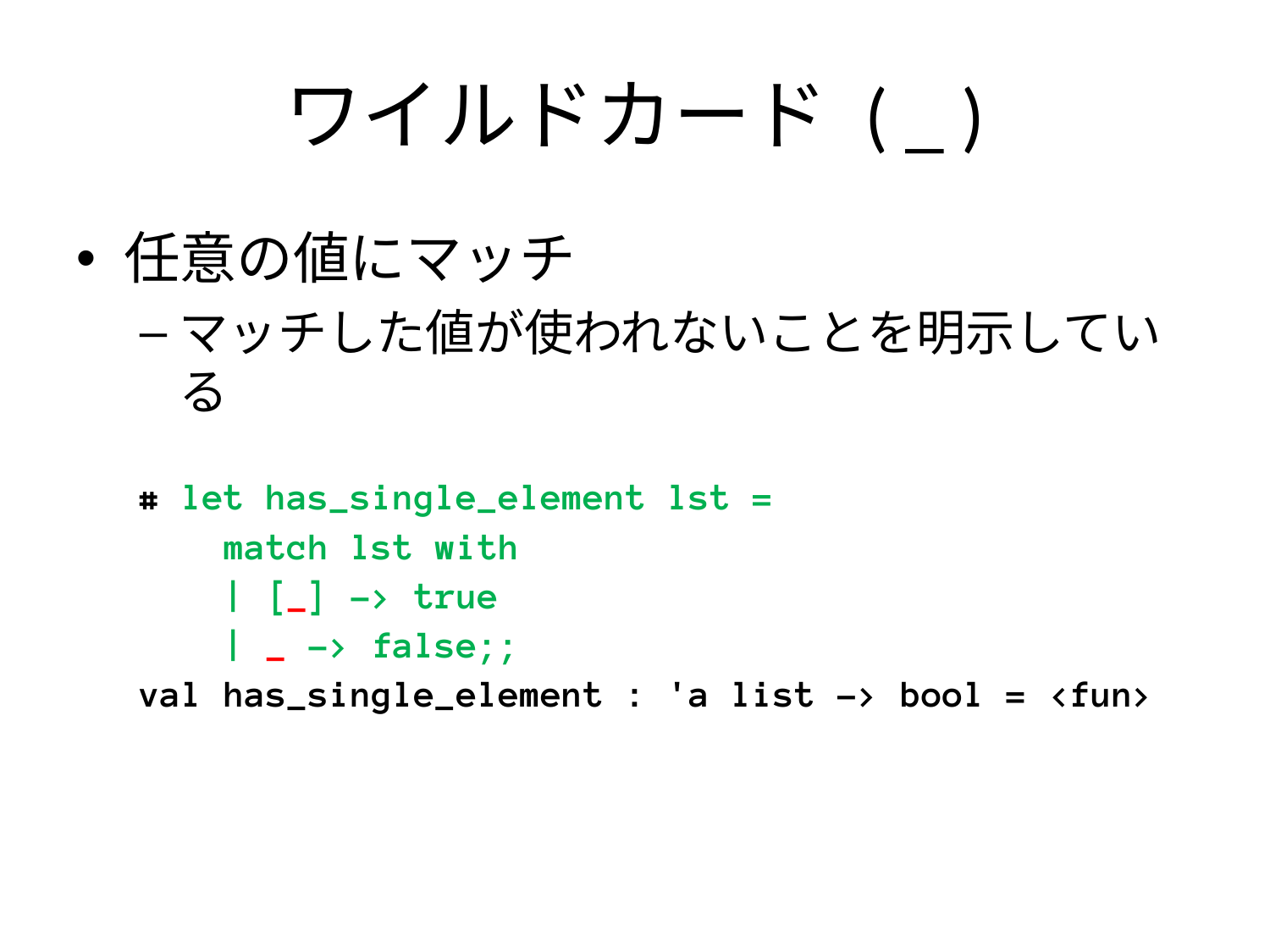

# ワイルドカード ( _ )
任意の値にマッチ
マッチした値が使われないことを明示している

# let has_single_element lst =
    match lst with
    | [_] -> true
    | _ -> false;;
val has_single_element : 'a list -> bool = <fun>